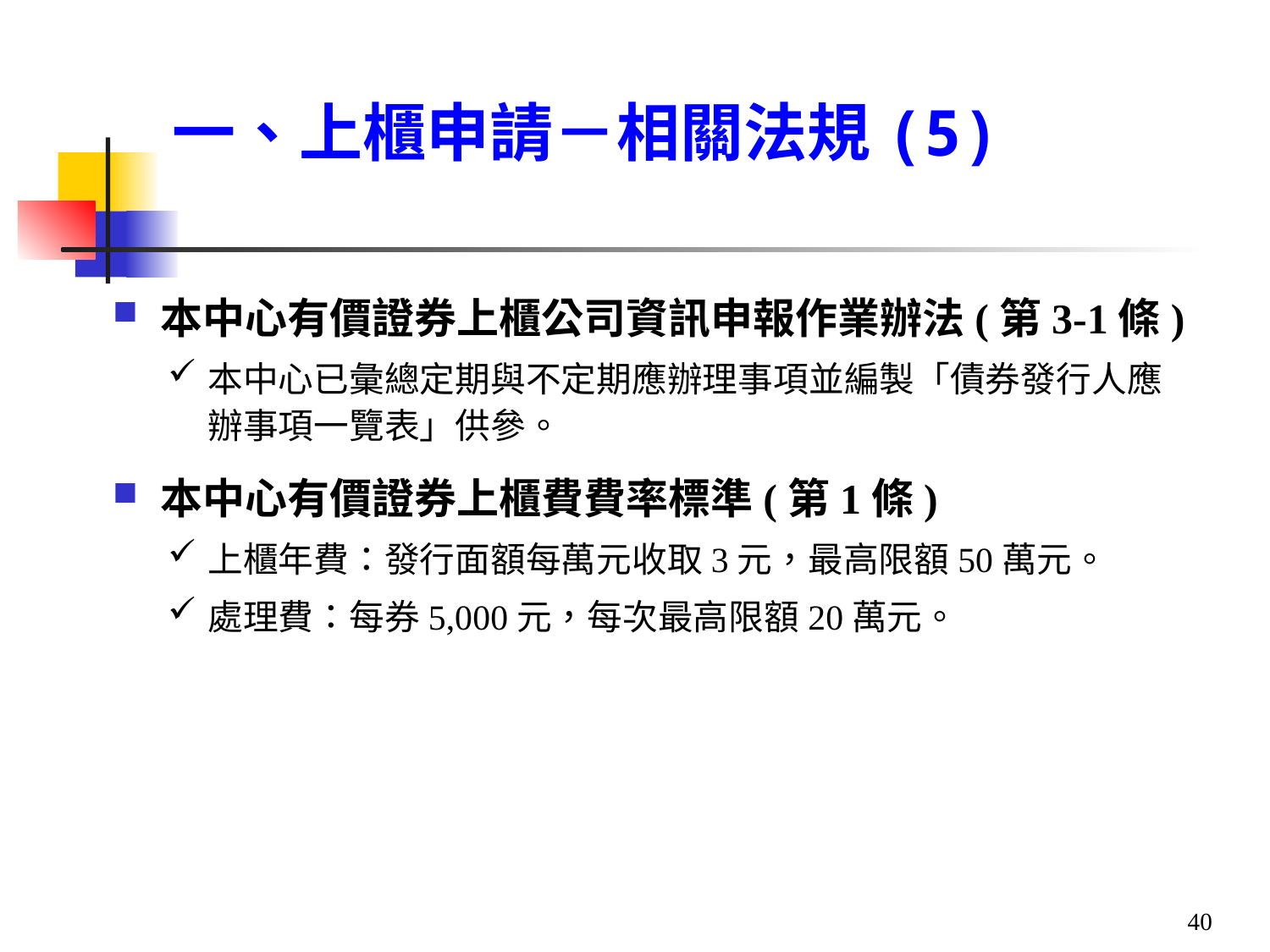

# 一、上櫃申請－相關法規(5)
本中心有價證券上櫃公司資訊申報作業辦法(第3-1條)
本中心已彙總定期與不定期應辦理事項並編製「債券發行人應辦事項一覽表」供參。
本中心有價證券上櫃費費率標準(第1條)
上櫃年費：發行面額每萬元收取3元，最高限額50萬元。
處理費：每券5,000元，每次最高限額20萬元。
40